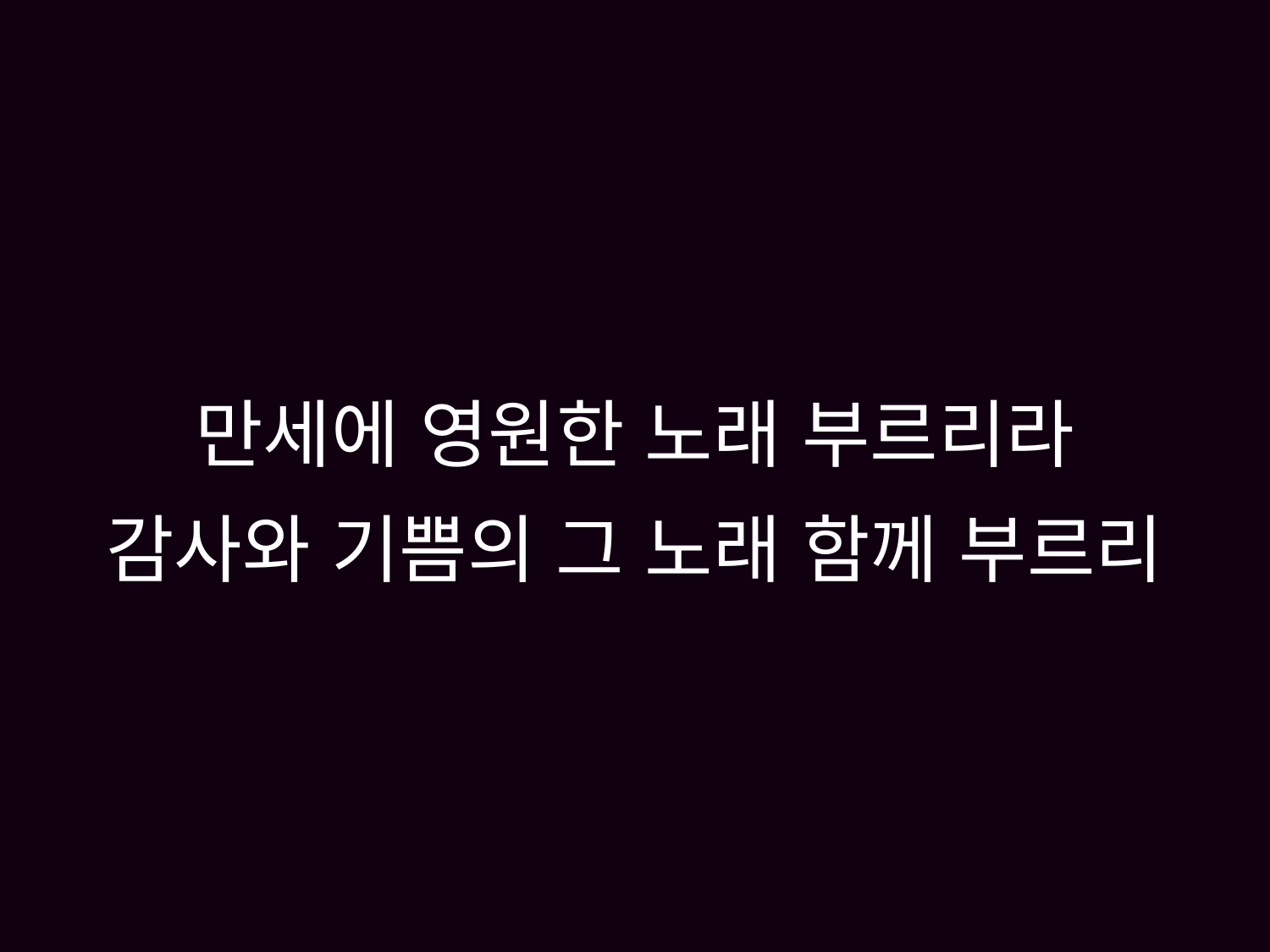

# 만세에 영원한 노래 부르리라 감사와 기쁨의 그 노래 함께 부르리